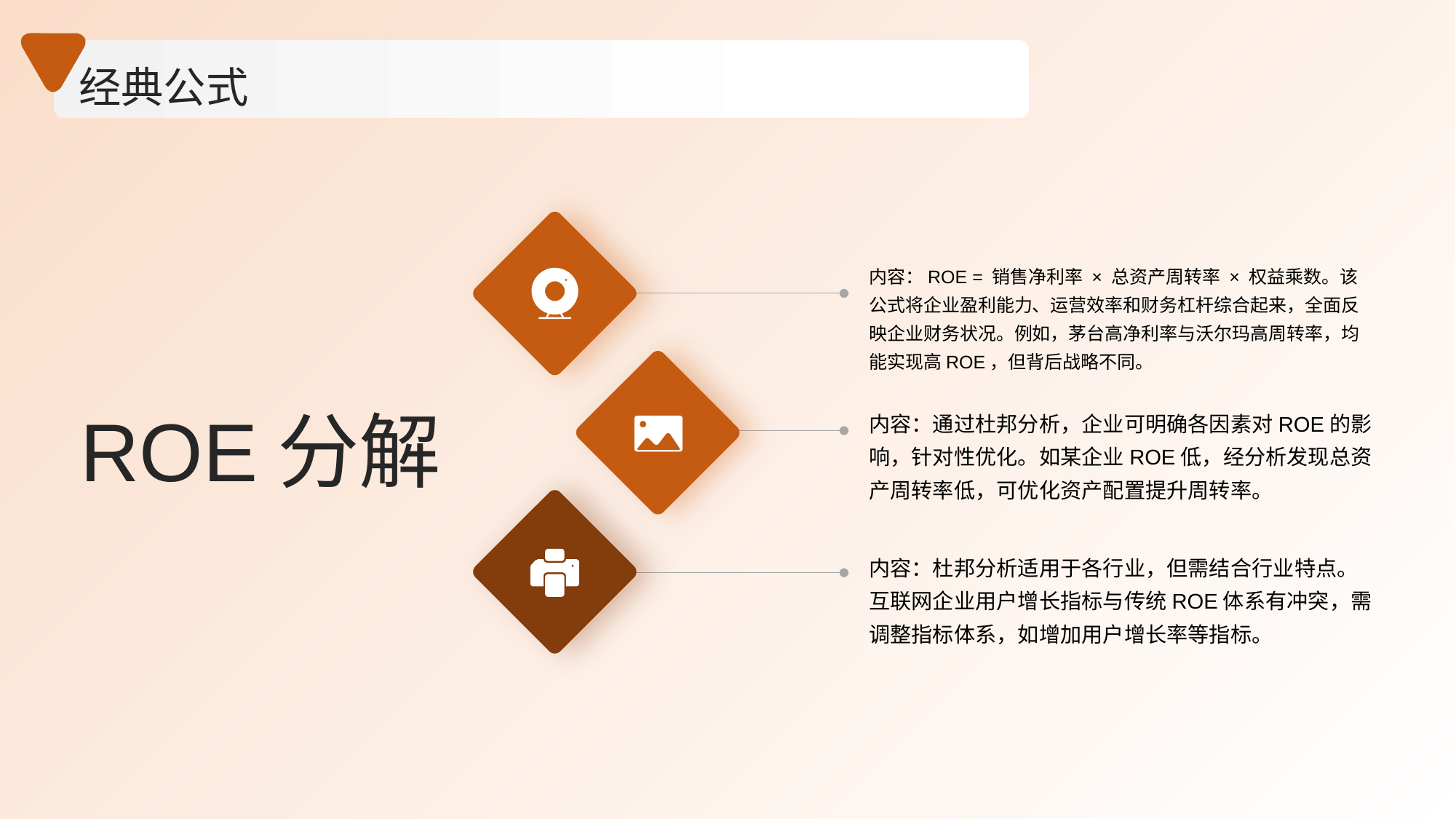

经典公式

内容：ROE = 销售净利率 × 总资产周转率 × 权益乘数。该公式将企业盈利能力、运营效率和财务杠杆综合起来，全面反映企业财务状况。例如，茅台高净利率与沃尔玛高周转率，均能实现高ROE，但背后战略不同。

ROE分解

内容：通过杜邦分析，企业可明确各因素对ROE的影响，针对性优化。如某企业ROE低，经分析发现总资产周转率低，可优化资产配置提升周转率。

内容：杜邦分析适用于各行业，但需结合行业特点。互联网企业用户增长指标与传统ROE体系有冲突，需调整指标体系，如增加用户增长率等指标。